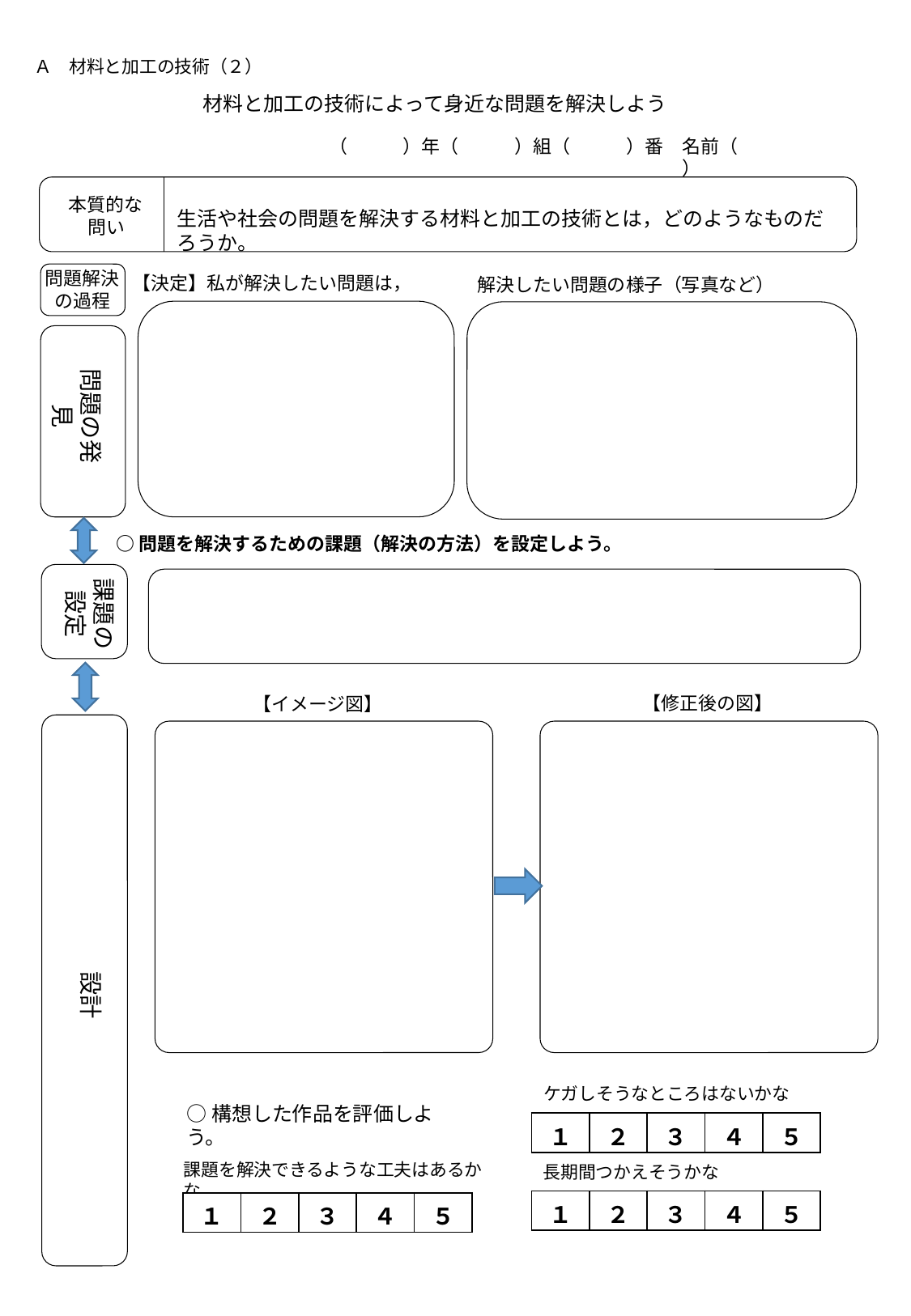

Ａ　材料と加工の技術（２）
材料と加工の技術によって身近な問題を解決しよう
（　　　）年（　　　）組（　　　）番　名前（　　　　　　　　　　　　　　　　　　　　　　　　　）

本質的な
問い
生活や社会の問題を解決する材料と加工の技術とは，どのようなものだろうか。

【決定】私が解決したい問題は，
問題解決
の過程
解決したい問題の様子（写真など）

問題の発見

○問題を解決するための課題（解決の方法）を設定しよう。
課題の
設定

【修正後の図】

【イメージ図】

設計
ケガしそうなところはないかな
○構想した作品を評価しよう。
| １ | ２ | ３ | ４ | ５ |
| --- | --- | --- | --- | --- |
課題を解決できるような工夫はあるかな
長期間つかえそうかな
| １ | ２ | ３ | ４ | ５ |
| --- | --- | --- | --- | --- |
| １ | ２ | ３ | ４ | ５ |
| --- | --- | --- | --- | --- |